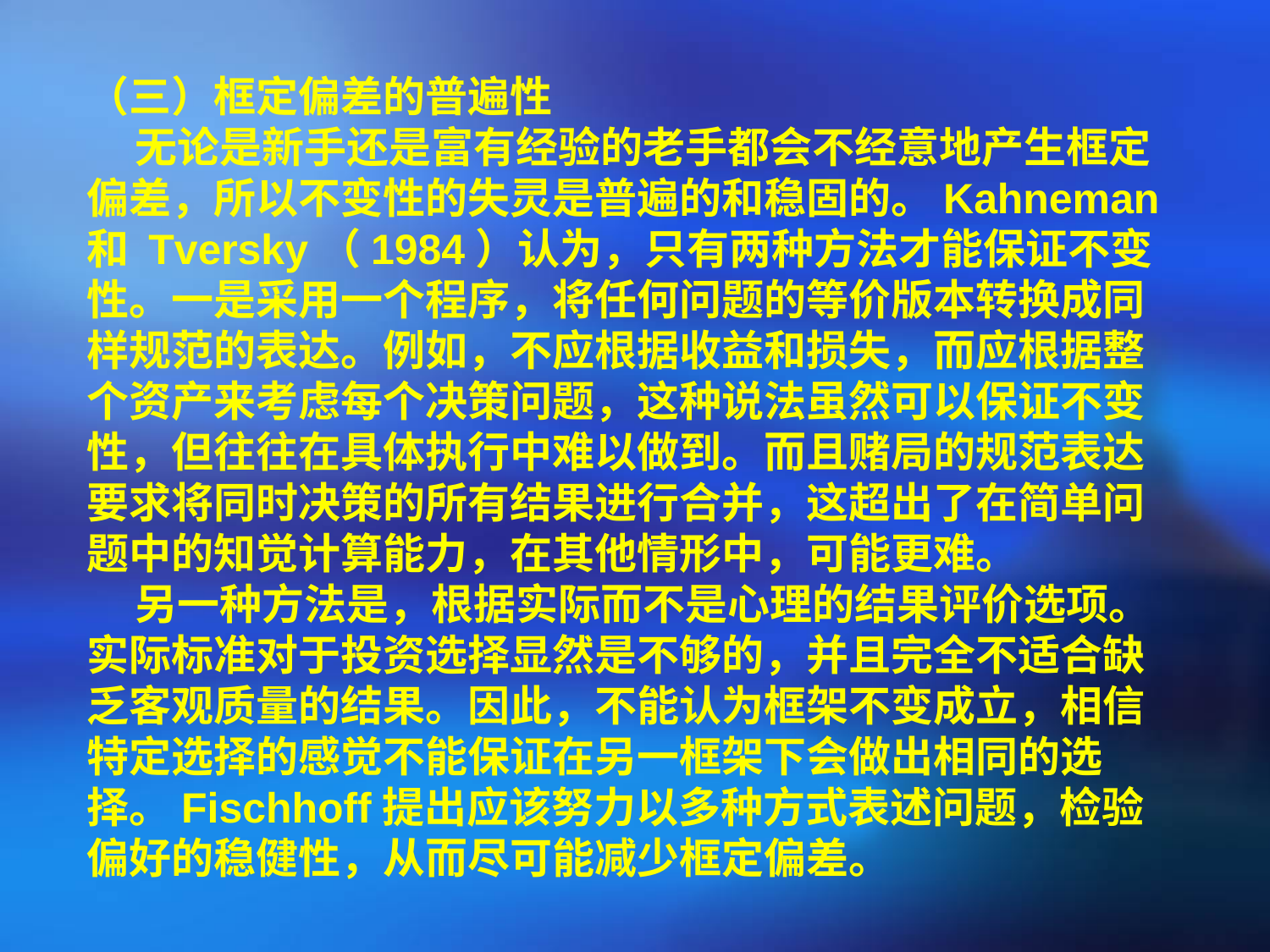

（三）框定偏差的普遍性
    无论是新手还是富有经验的老手都会不经意地产生框定偏差，所以不变性的失灵是普遍的和稳固的。Kahneman 和 Tversky（1984）认为，只有两种方法才能保证不变性。一是采用一个程序，将任何问题的等价版本转换成同样规范的表达。例如，不应根据收益和损失，而应根据整个资产来考虑每个决策问题，这种说法虽然可以保证不变性，但往往在具体执行中难以做到。而且赌局的规范表达要求将同时决策的所有结果进行合并，这超出了在简单问题中的知觉计算能力，在其他情形中，可能更难。
    另一种方法是，根据实际而不是心理的结果评价选项。实际标准对于投资选择显然是不够的，并且完全不适合缺乏客观质量的结果。因此，不能认为框架不变成立，相信特定选择的感觉不能保证在另一框架下会做出相同的选择。Fischhoff提出应该努力以多种方式表述问题，检验偏好的稳健性，从而尽可能减少框定偏差。